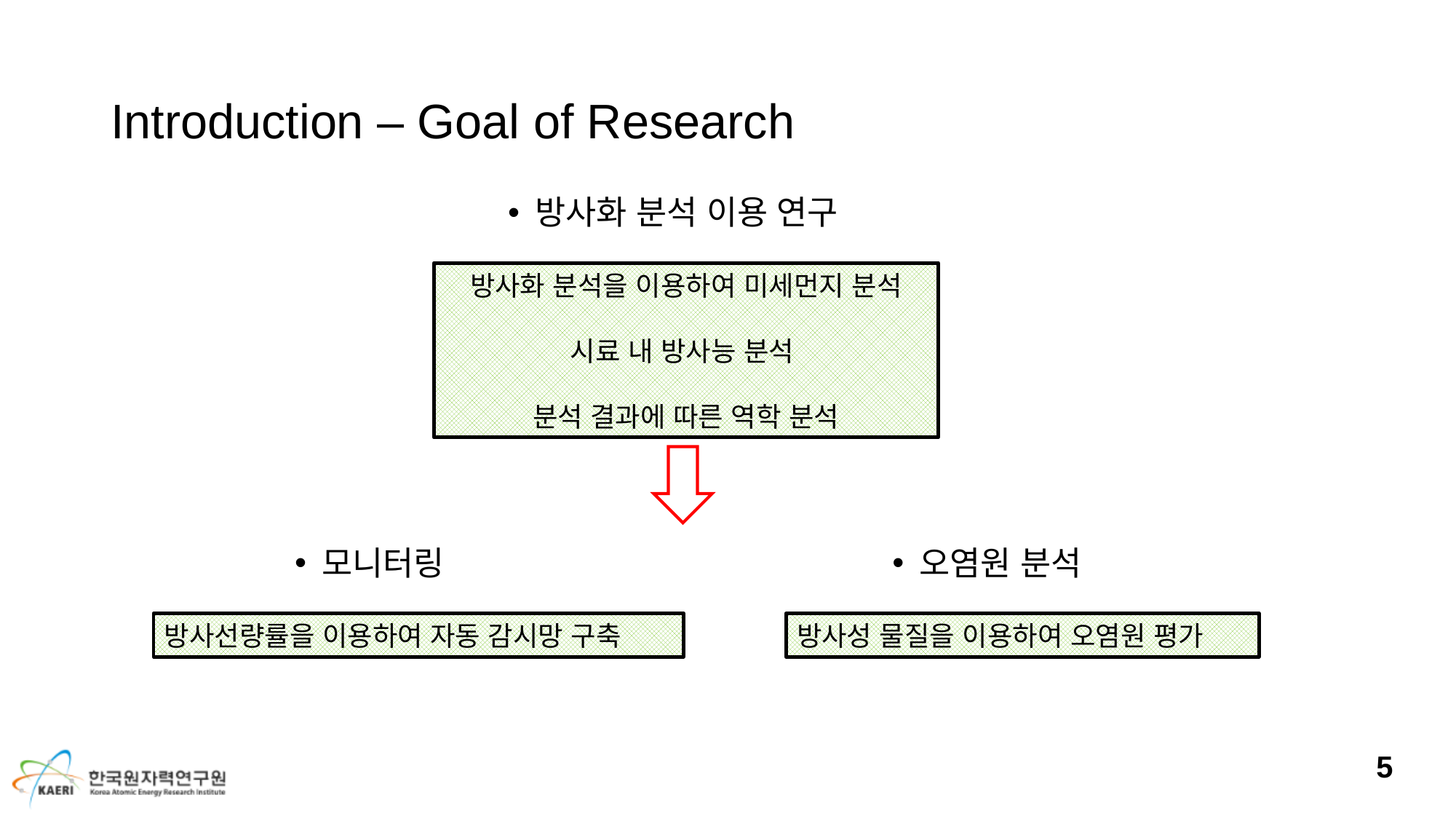

# Introduction – Goal of Research
방사화 분석 이용 연구
방사화 분석을 이용하여 미세먼지 분석

시료 내 방사능 분석

분석 결과에 따른 역학 분석

모니터링
오염원 분석
방사선량률을 이용하여 자동 감시망 구축
방사성 물질을 이용하여 오염원 평가
5